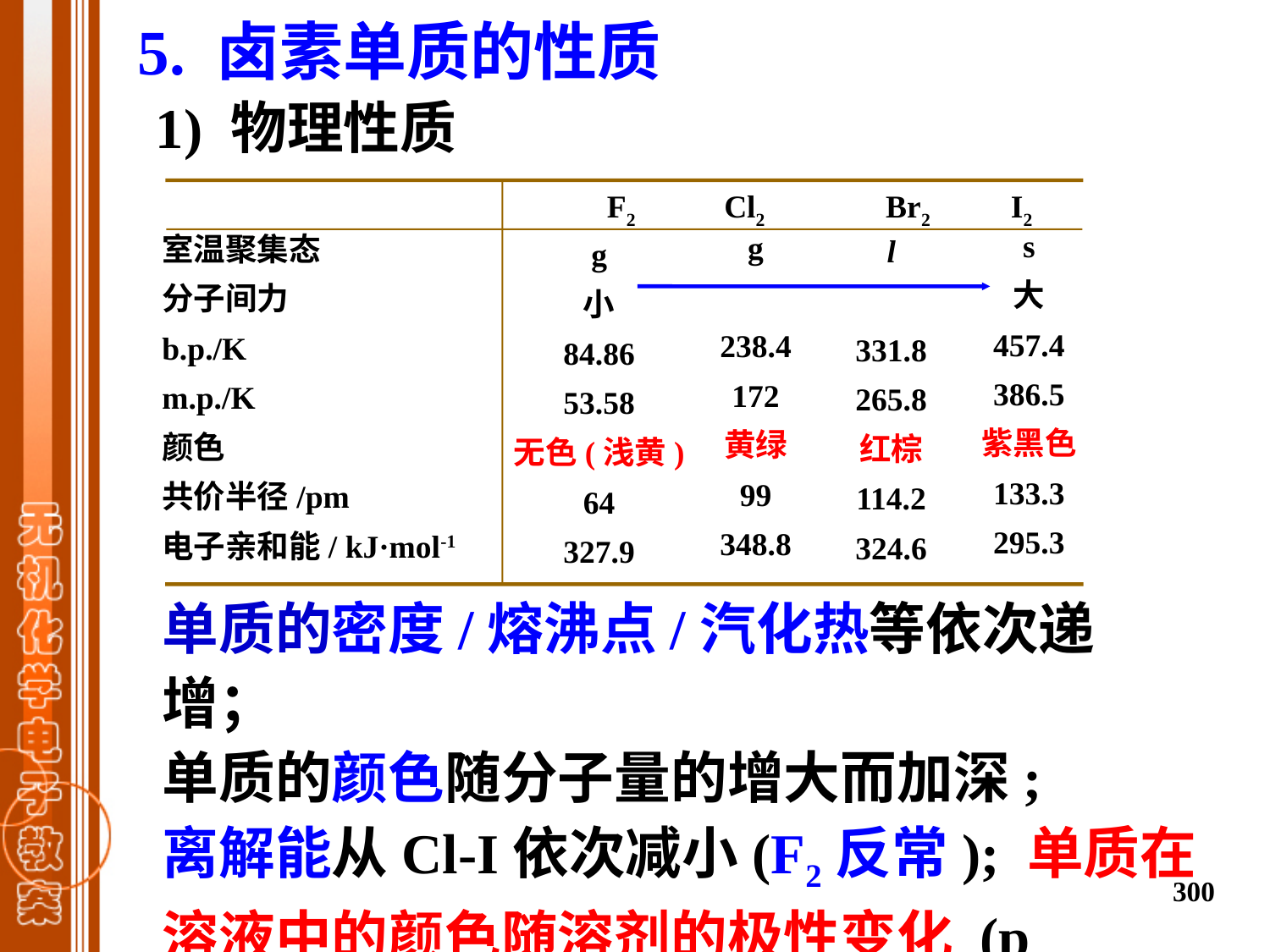

5. 卤素单质的性质
1) 物理性质

            F2           Cl2               Br2          I2

s
大
457.4
386.5
紫黑色
133.3
295.3
g

238.4
172
黄绿
99
348.8
室温聚集态
分子间力
b.p./K
m.p./K
颜色
共价半径/pm
电子亲和能/ kJ·mol-1
l

331.8
265.8
红棕
114.2
324.6
g
小
84.86
53.58
无色(浅黄)
64
327.9

单质的密度/熔沸点/汽化热等依次递增；
单质的颜色随分子量的增大而加深;
离解能从Cl-I依次减小(F2反常); 单质在溶液中的颜色随溶剂的极性变化 (p 304)。
300